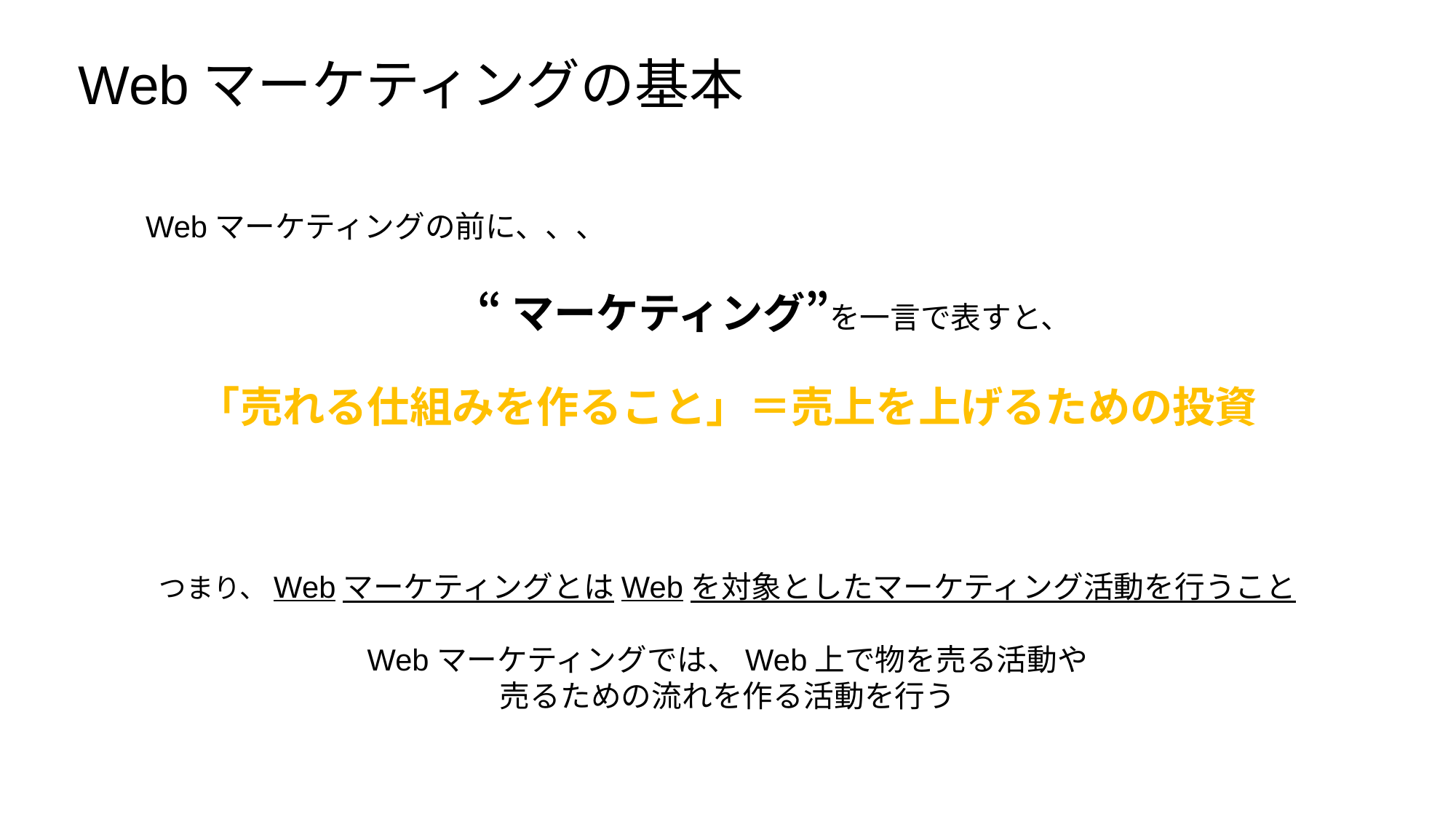

Webマーケティングの基本
Webマーケティングの前に、、、
“マーケティング”を一言で表すと、
「売れる仕組みを作ること」＝売上を上げるための投資
つまり、WebマーケティングとはWebを対象としたマーケティング活動を行うこと

Webマーケティングでは、Web上で物を売る活動や
売るための流れを作る活動を行う